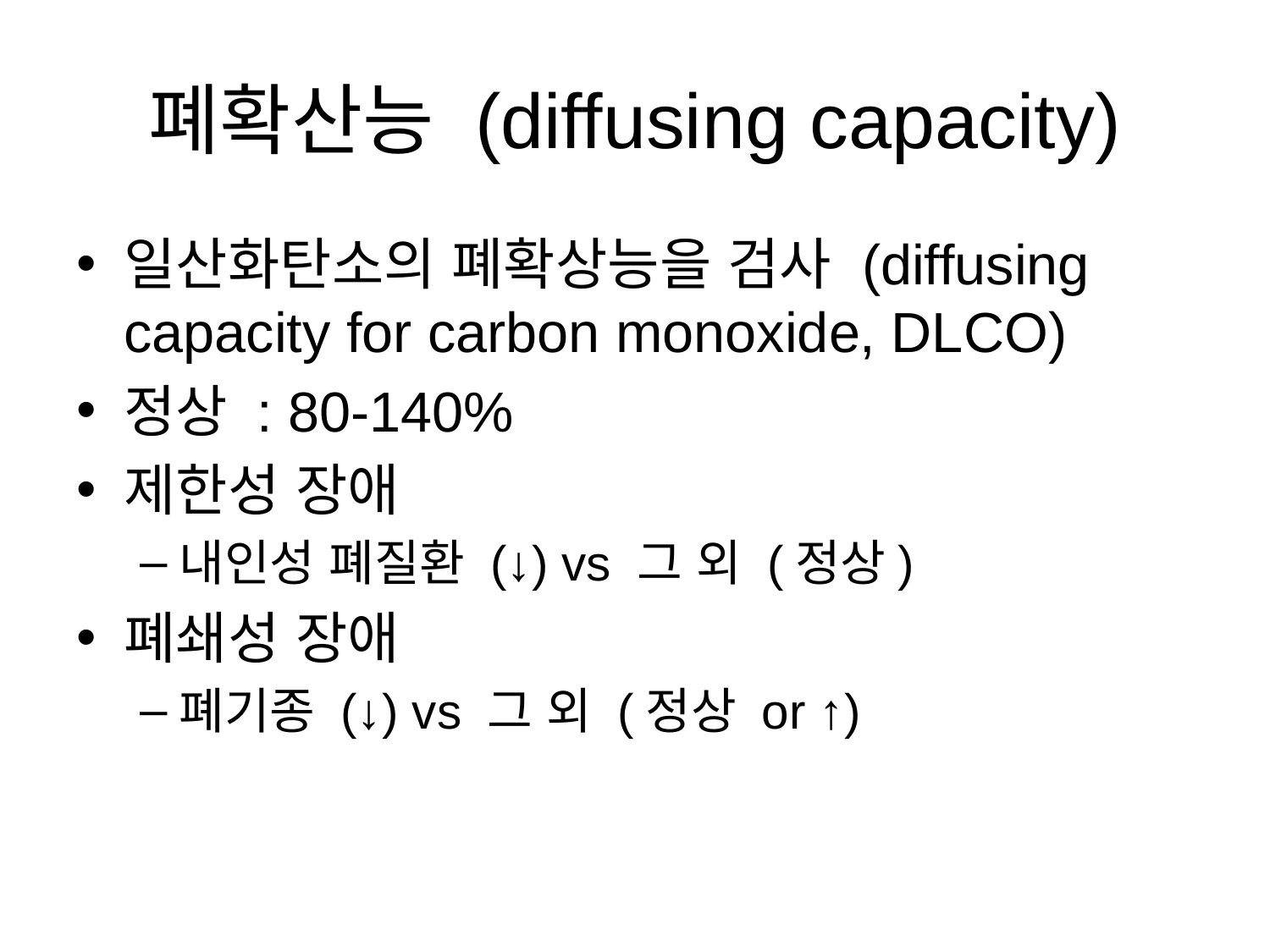

# 폐확산능 (diffusing capacity)
일산화탄소의 폐확상능을 검사 (diffusing capacity for carbon monoxide, DLCO)
정상 : 80-140%
제한성 장애
내인성 폐질환 (↓) vs 그 외 (정상)
폐쇄성 장애
폐기종 (↓) vs 그 외 (정상 or ↑)